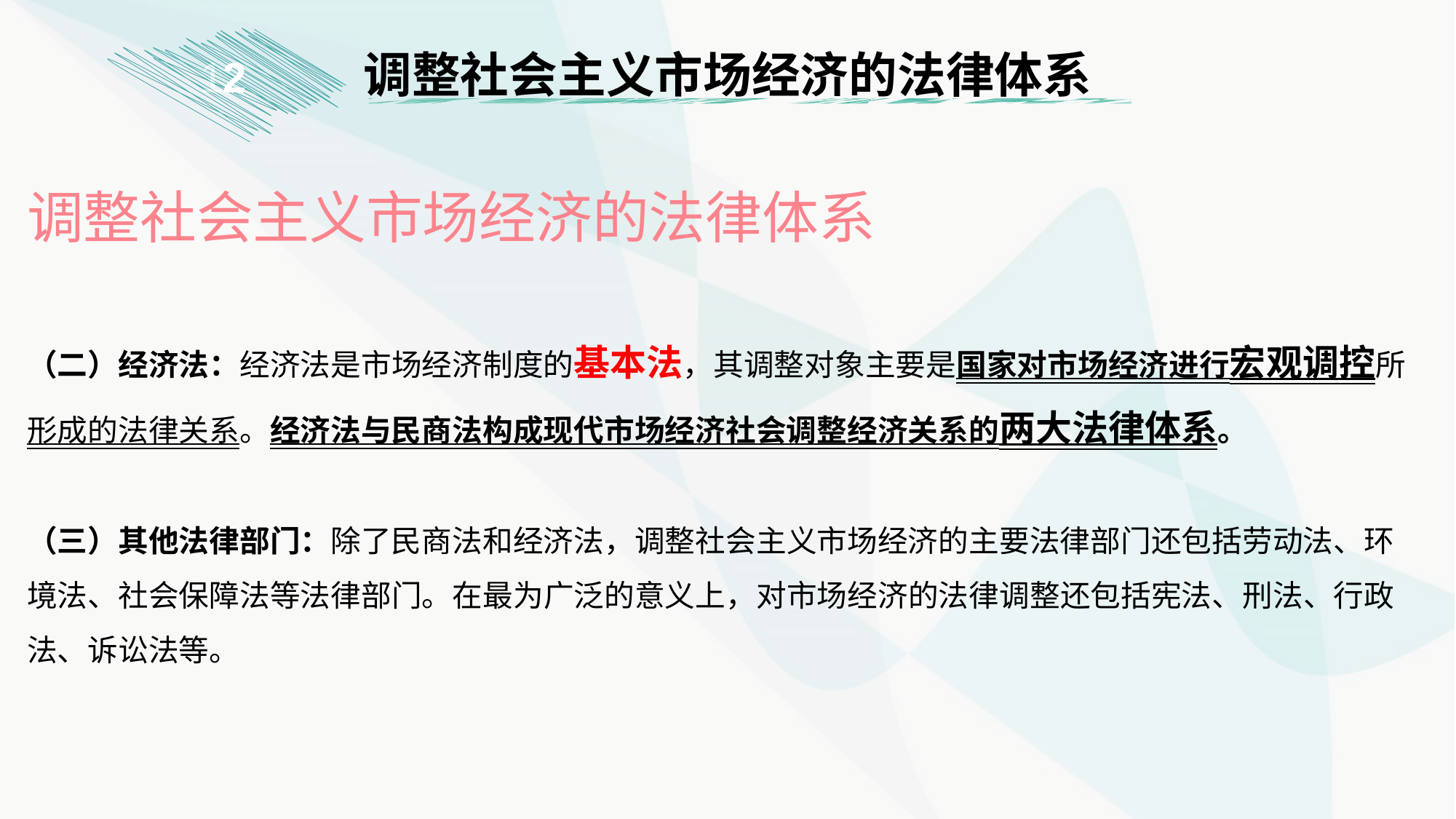

调整社会主义市场经济的法律体系
1
2
调整社会主义市场经济的法律体系

（二）经济法：经济法是市场经济制度的基本法，其调整对象主要是国家对市场经济进行宏观调控所形成的法律关系。经济法与民商法构成现代市场经济社会调整经济关系的两大法律体系。

（三）其他法律部门：除了民商法和经济法，调整社会主义市场经济的主要法律部门还包括劳动法、环境法、社会保障法等法律部门。在最为广泛的意义上，对市场经济的法律调整还包括宪法、刑法、行政法、诉讼法等。